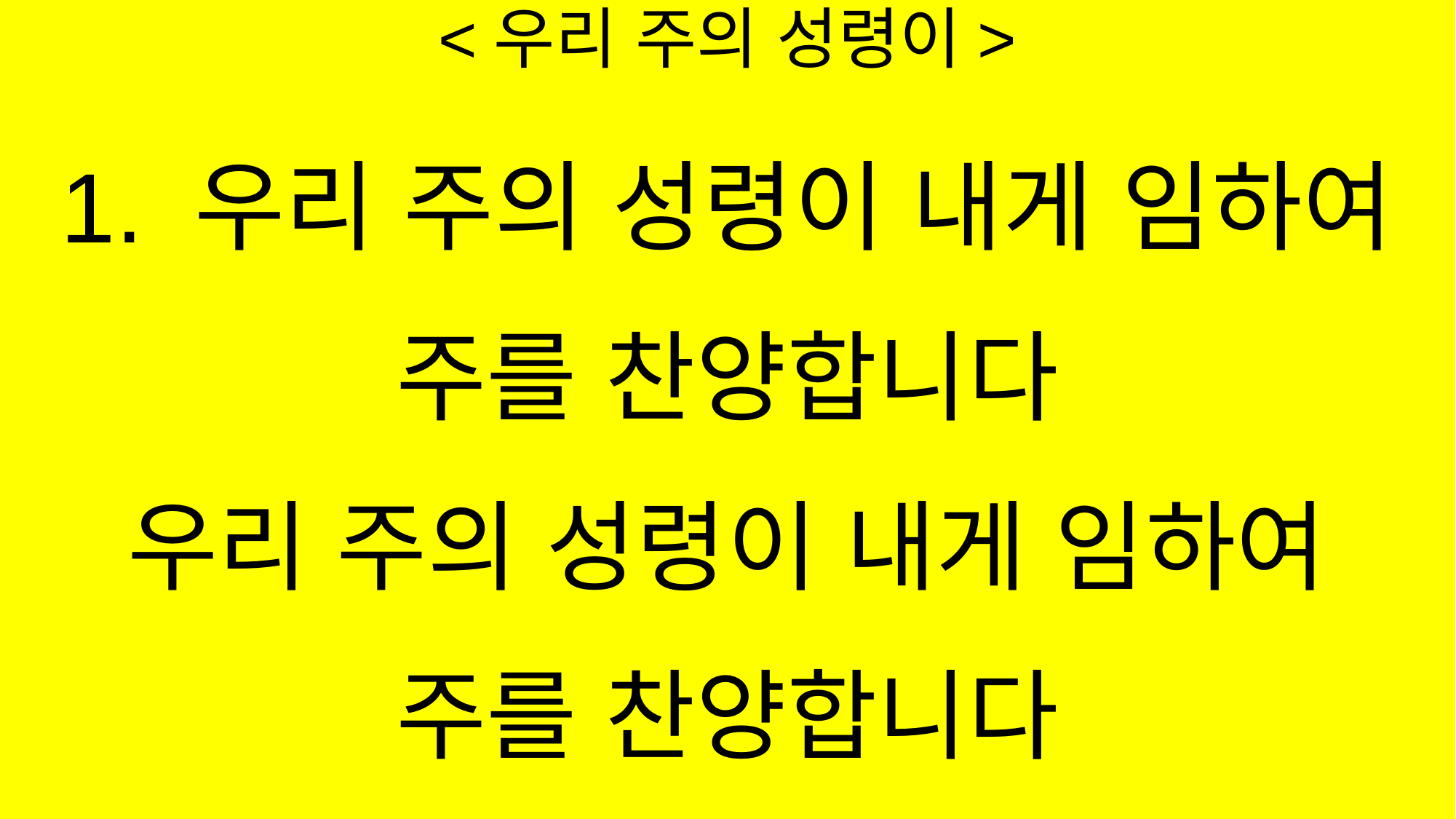

# <우리 주의 성령이>
1. 우리 주의 성령이 내게 임하여

주를 찬양합니다

우리 주의 성령이 내게 임하여

주를 찬양합니다